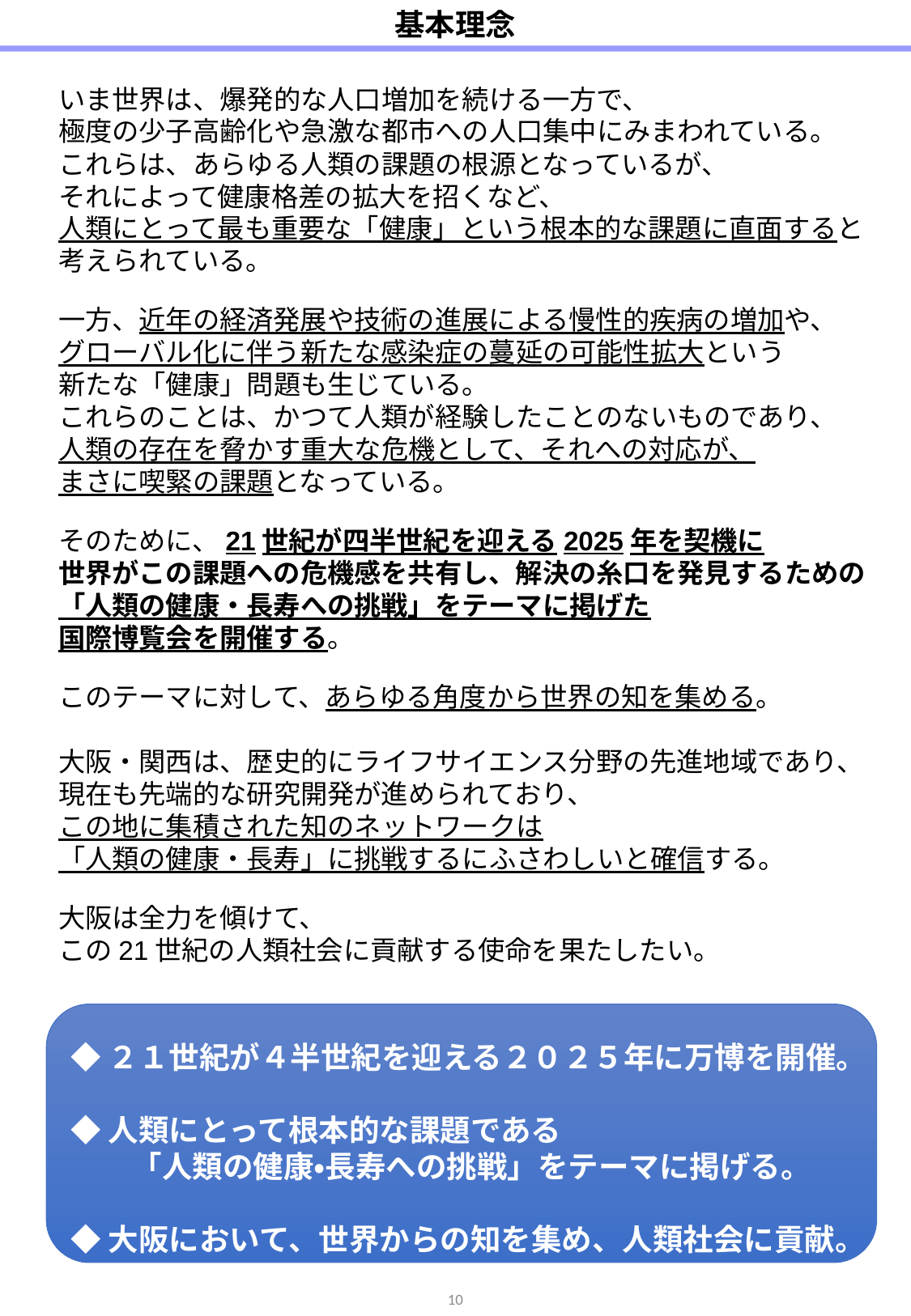

基本理念
いま世界は、爆発的な人口増加を続ける一方で、
極度の少子高齢化や急激な都市への人口集中にみまわれている。
これらは、あらゆる人類の課題の根源となっているが、
それによって健康格差の拡大を招くなど、
人類にとって最も重要な「健康」という根本的な課題に直面すると
考えられている。

一方、近年の経済発展や技術の進展による慢性的疾病の増加や、
グローバル化に伴う新たな感染症の蔓延の可能性拡大という
新たな「健康」問題も生じている。
これらのことは、かつて人類が経験したことのないものであり、
人類の存在を脅かす重大な危機として、それへの対応が、
まさに喫緊の課題となっている。

そのために、21世紀が四半世紀を迎える2025年を契機に
世界がこの課題への危機感を共有し、解決の糸口を発見するための
「人類の健康・長寿への挑戦」をテーマに掲げた
国際博覧会を開催する。

このテーマに対して、あらゆる角度から世界の知を集める。

大阪・関西は、歴史的にライフサイエンス分野の先進地域であり、
現在も先端的な研究開発が進められており、
この地に集積された知のネットワークは
「人類の健康・長寿」に挑戦するにふさわしいと確信する。

大阪は全力を傾けて、
この21世紀の人類社会に貢献する使命を果たしたい。
◆２１世紀が４半世紀を迎える２０２５年に万博を開催。
◆人類にとって根本的な課題である
　　「人類の健康・長寿への挑戦」をテーマに掲げる。
◆大阪において、世界からの知を集め、人類社会に貢献。
10